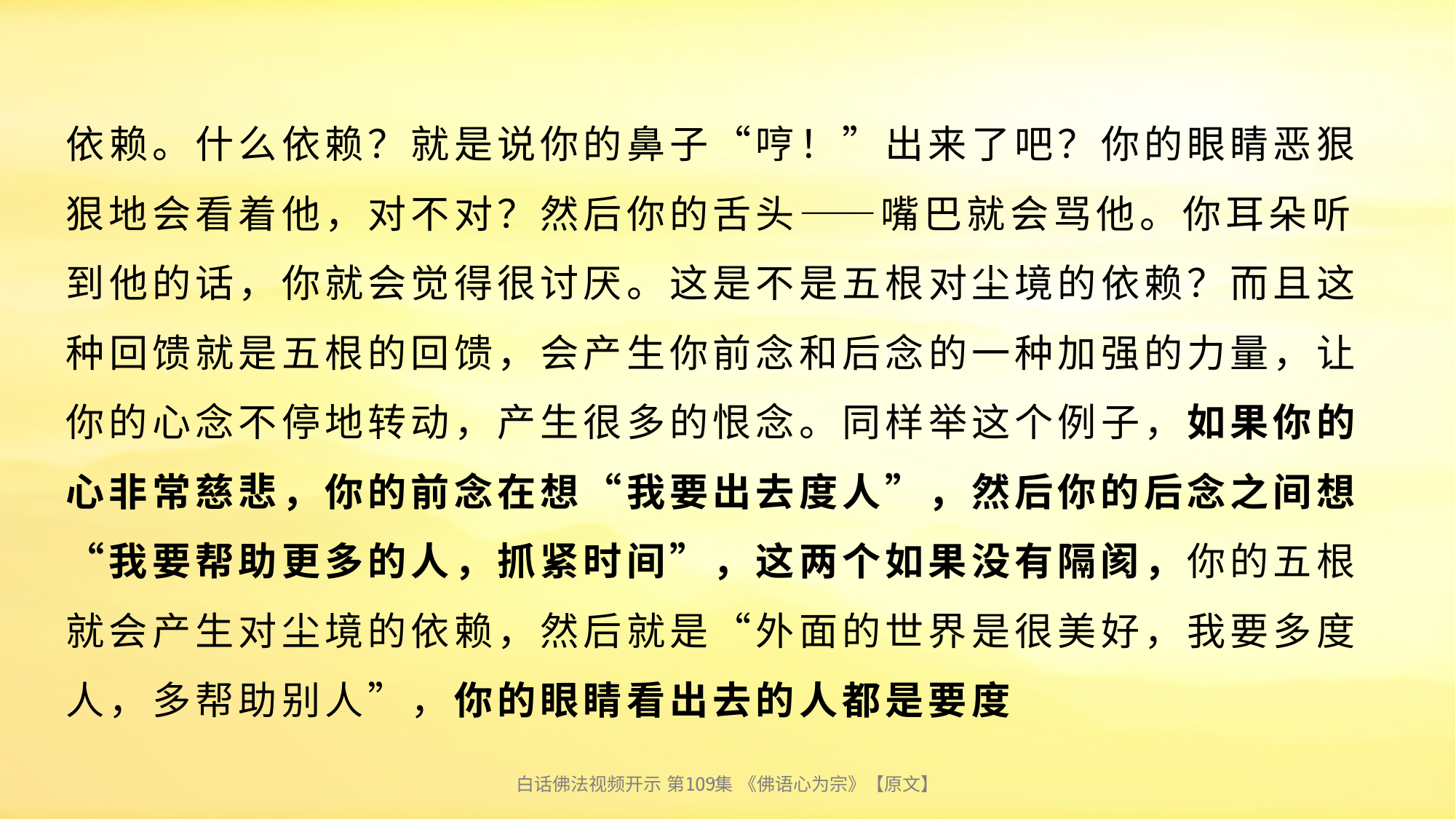

# 依赖。什么依赖？就是说你的鼻子“哼！”出来了吧？你的眼睛恶狠狠地会看着他，对不对？然后你的舌头——嘴巴就会骂他。你耳朵听到他的话，你就会觉得很讨厌。这是不是五根对尘境的依赖？而且这种回馈就是五根的回馈，会产生你前念和后念的一种加强的力量，让你的心念不停地转动，产生很多的恨念。同样举这个例子，如果你的心非常慈悲，你的前念在想“我要出去度人”，然后你的后念之间想“我要帮助更多的人，抓紧时间”，这两个如果没有隔阂，你的五根就会产生对尘境的依赖，然后就是“外面的世界是很美好，我要多度人，多帮助别人”，你的眼睛看出去的人都是要度
白话佛法视频开示 第109集 《佛语心为宗》【原文】